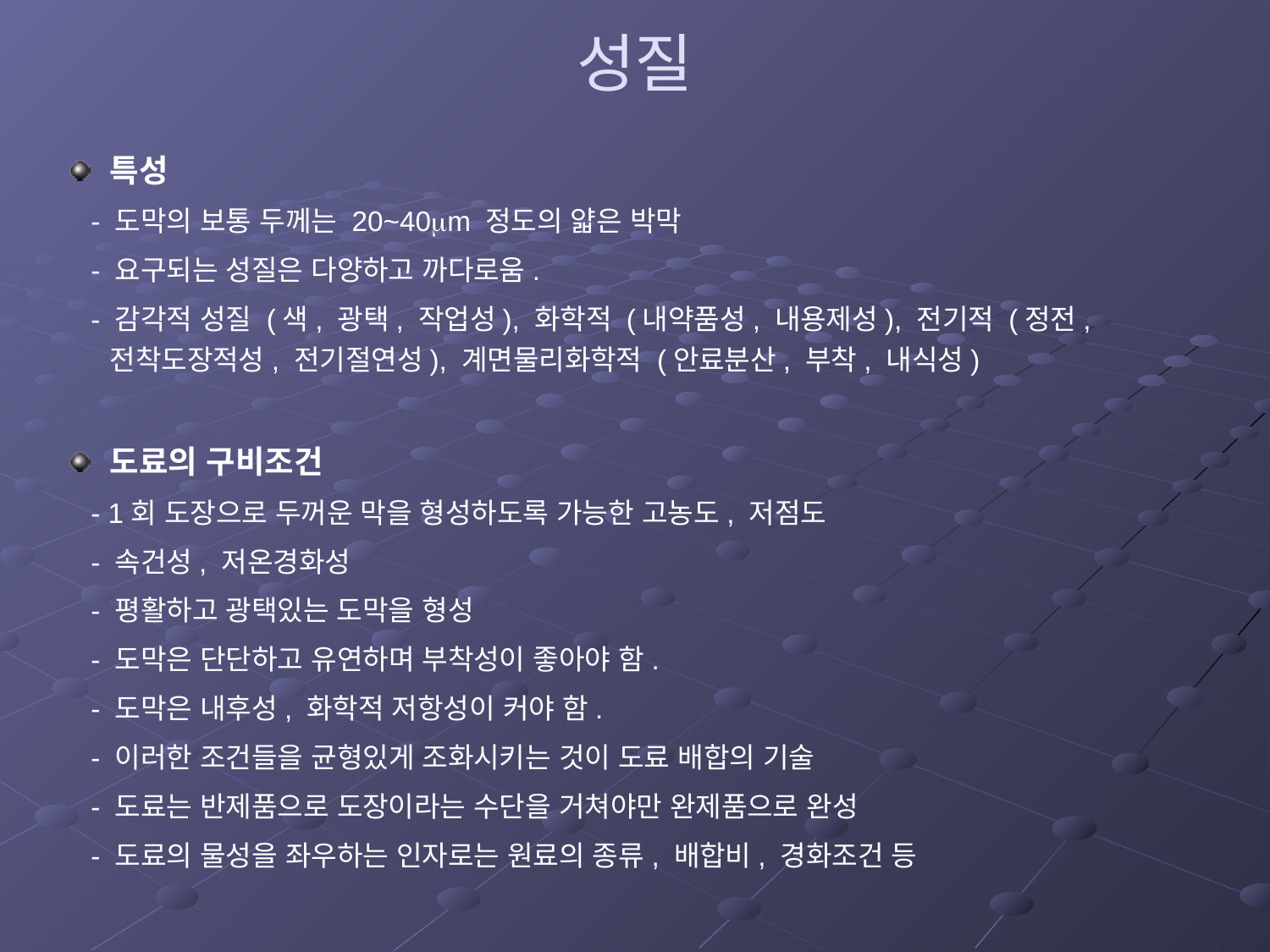

# 성질
특성
   - 도막의 보통 두께는 20~40μm 정도의 얇은 박막
   - 요구되는 성질은 다양하고 까다로움.
   - 감각적 성질 (색, 광택, 작업성), 화학적 (내약품성, 내용제성), 전기적 (정전, 전착도장적성, 전기절연성), 계면물리화학적 (안료분산, 부착, 내식성)

도료의 구비조건
   - 1회 도장으로 두꺼운 막을 형성하도록 가능한 고농도, 저점도
   - 속건성, 저온경화성
   - 평활하고 광택있는 도막을 형성
   - 도막은 단단하고 유연하며 부착성이 좋아야 함.
   - 도막은 내후성, 화학적 저항성이 커야 함.
   - 이러한 조건들을 균형있게 조화시키는 것이 도료 배합의 기술
   - 도료는 반제품으로 도장이라는 수단을 거쳐야만 완제품으로 완성
   - 도료의 물성을 좌우하는 인자로는 원료의 종류, 배합비, 경화조건 등